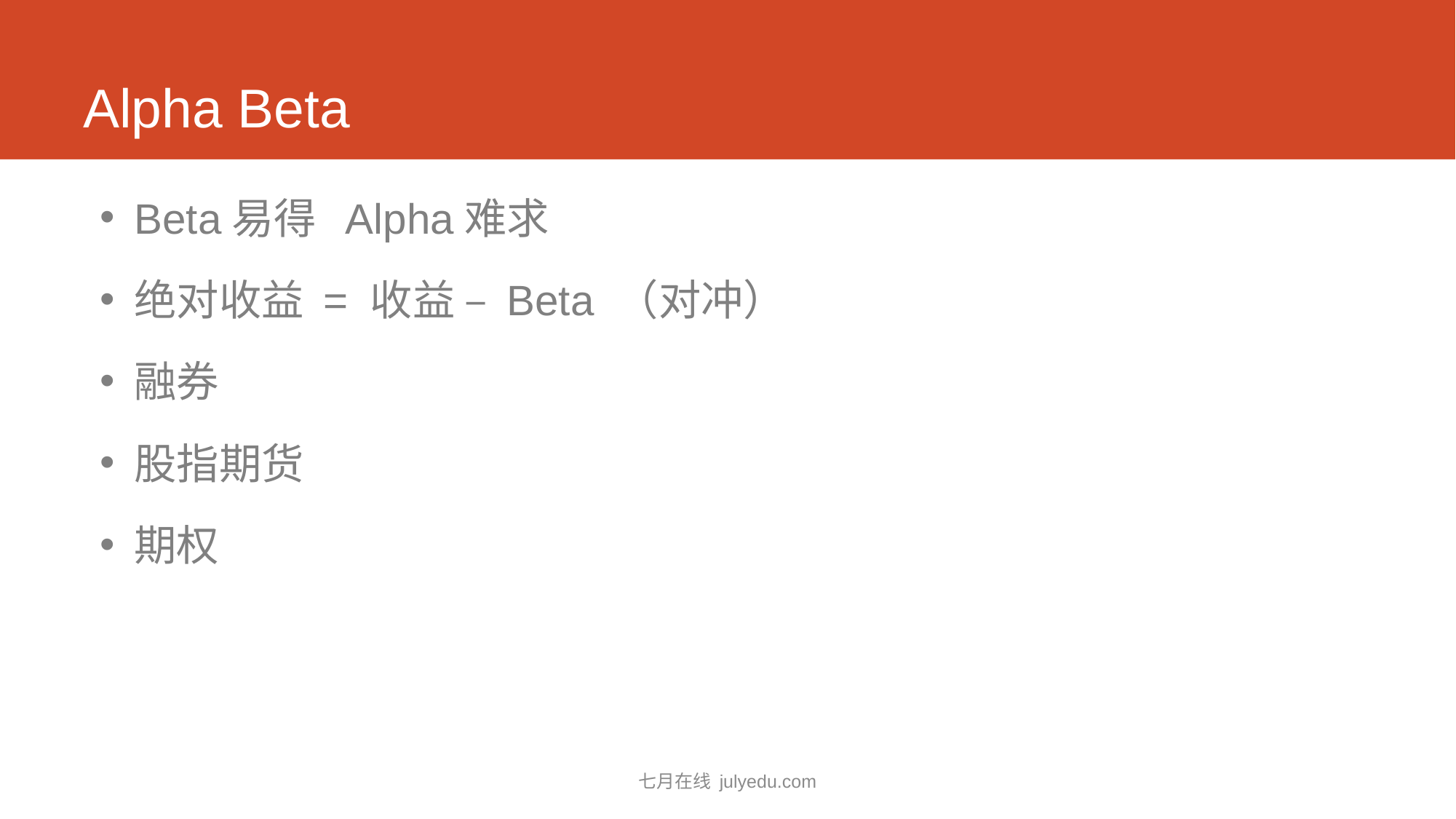

# Alpha Beta
Beta易得  Alpha难求
绝对收益 = 收益 – Beta （对冲）
融券
股指期货
期权
七月在线 julyedu.com